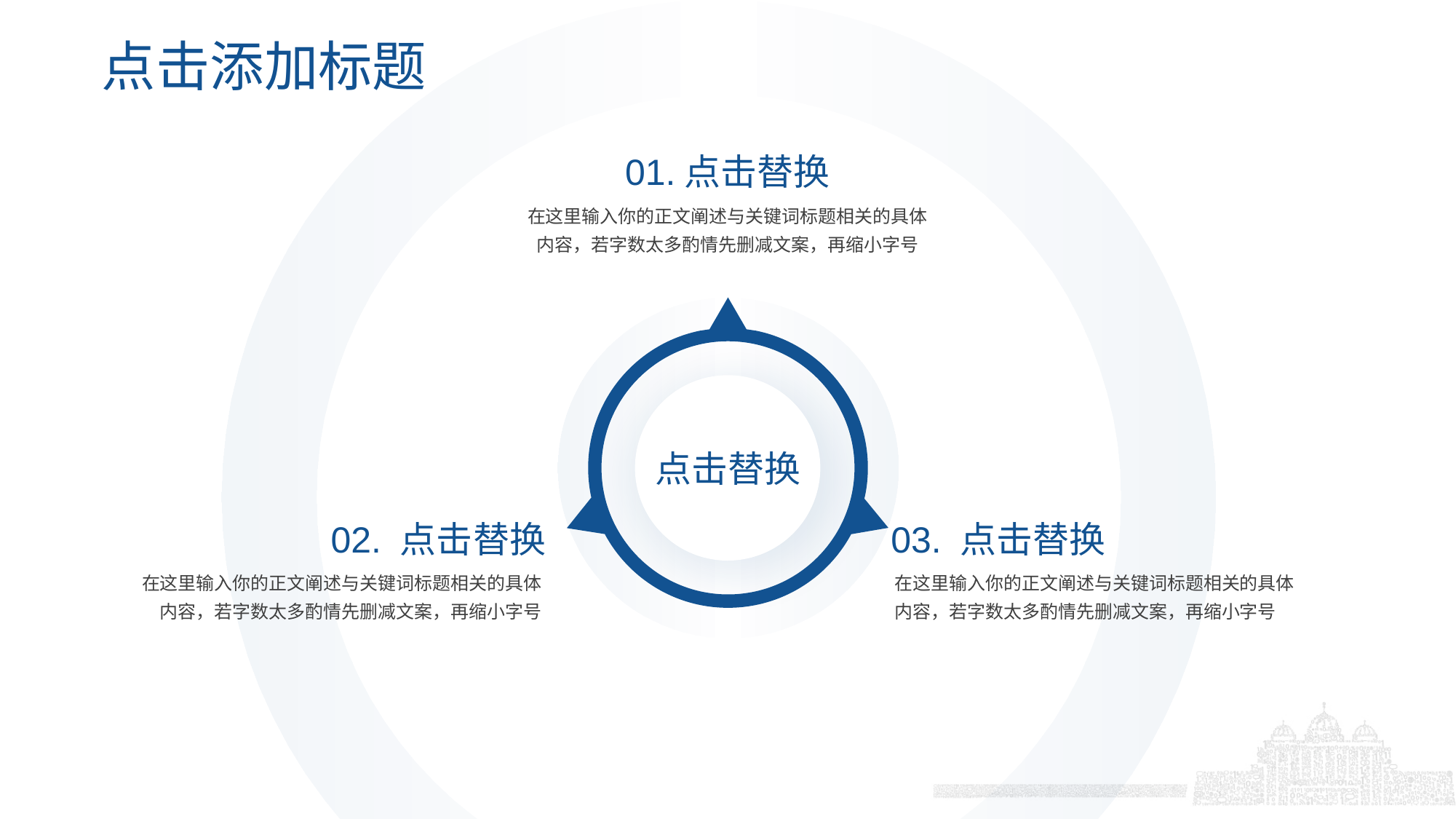

点击添加标题
01.点击替换
在这里输入你的正文阐述与关键词标题相关的具体内容，若字数太多酌情先删减文案，再缩小字号

点击替换
02. 点击替换
03. 点击替换
在这里输入你的正文阐述与关键词标题相关的具体内容，若字数太多酌情先删减文案，再缩小字号
在这里输入你的正文阐述与关键词标题相关的具体内容，若字数太多酌情先删减文案，再缩小字号